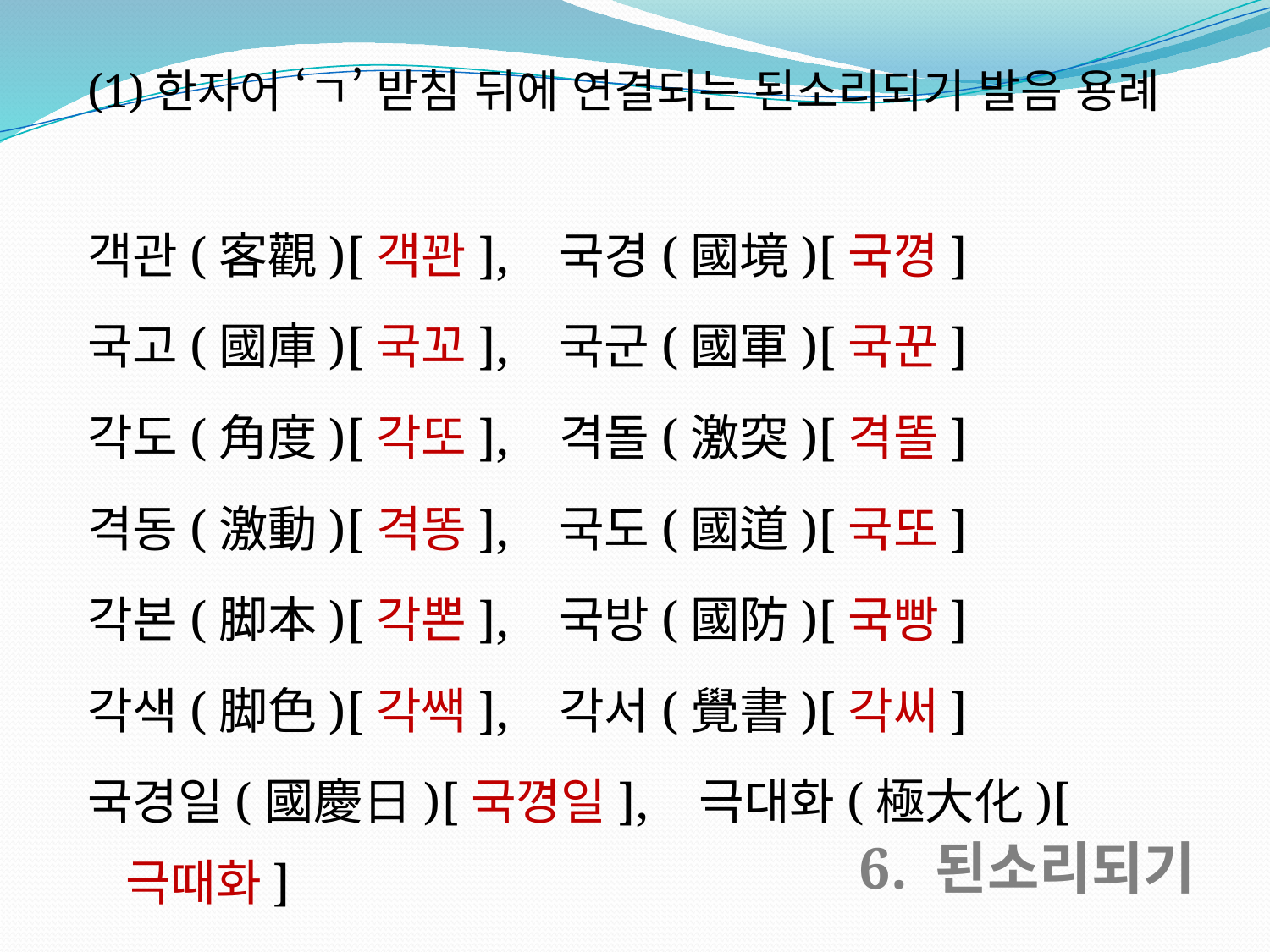

(1)한자어 ‘ㄱ’ 받침 뒤에 연결되는 된소리되기 발음 용례
객관(客觀)[객꽌],   국경(國境)[국꼉]
국고(國庫)[국꼬],   국군(國軍)[국꾼]
각도(角度)[각또],   격돌(激突)[격똘]
격동(激動)[격똥],   국도(國道)[국또]
각본(脚本)[각뽄],   국방(國防)[국빵]
각색(脚色)[각쌕],   각서(覺書)[각써]
국경일(國慶日)[국꼉일],   극대화(極大化)[극때화]

6. 된소리되기